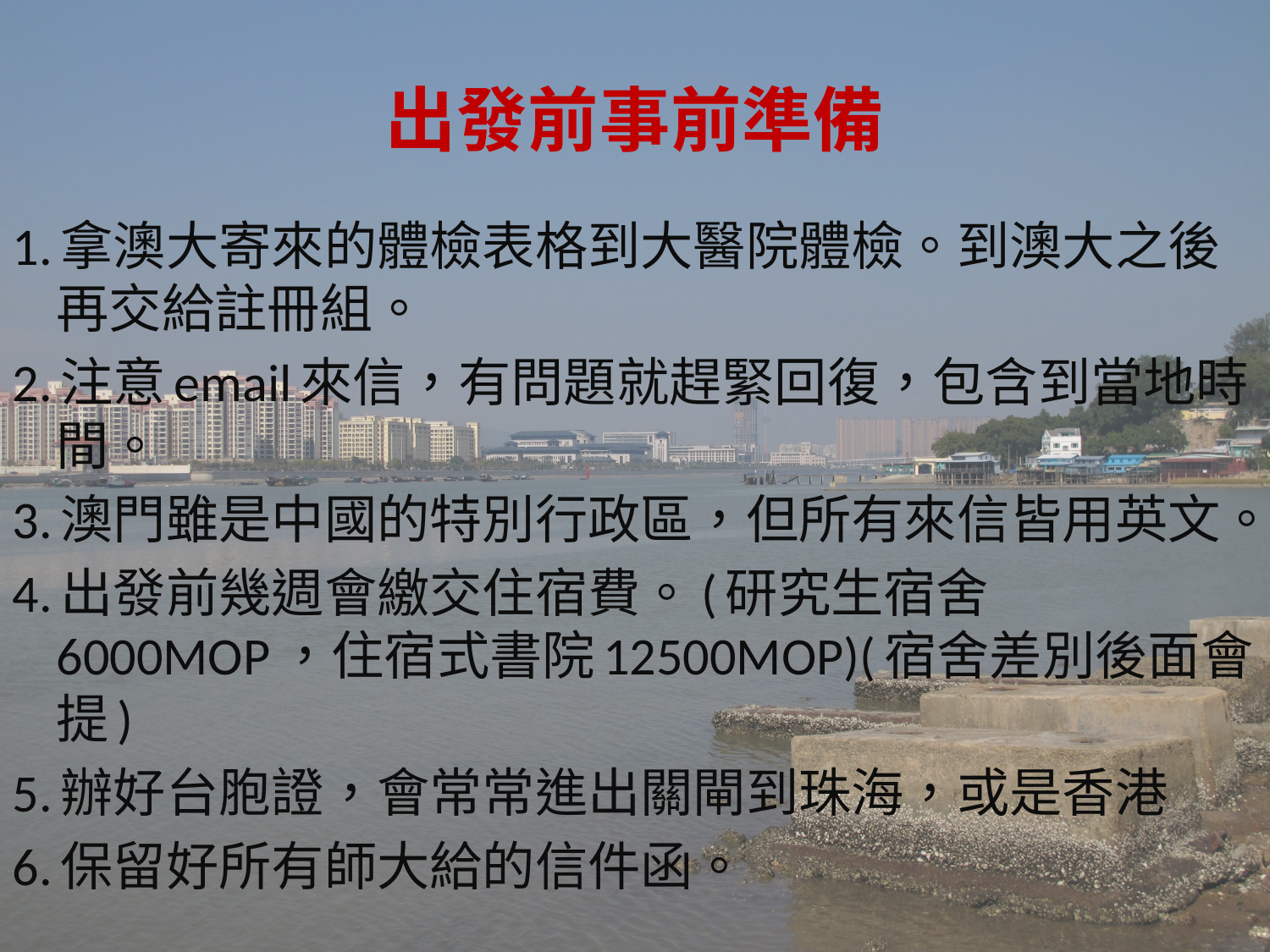

# 出發前事前準備
1.拿澳大寄來的體檢表格到大醫院體檢。到澳大之後再交給註冊組。
2.注意email來信，有問題就趕緊回復，包含到當地時間。
3.澳門雖是中國的特別行政區，但所有來信皆用英文。
4.出發前幾週會繳交住宿費。(研究生宿舍6000MOP，住宿式書院12500MOP)(宿舍差別後面會提)
5.辦好台胞證，會常常進出關閘到珠海，或是香港
6.保留好所有師大給的信件函。